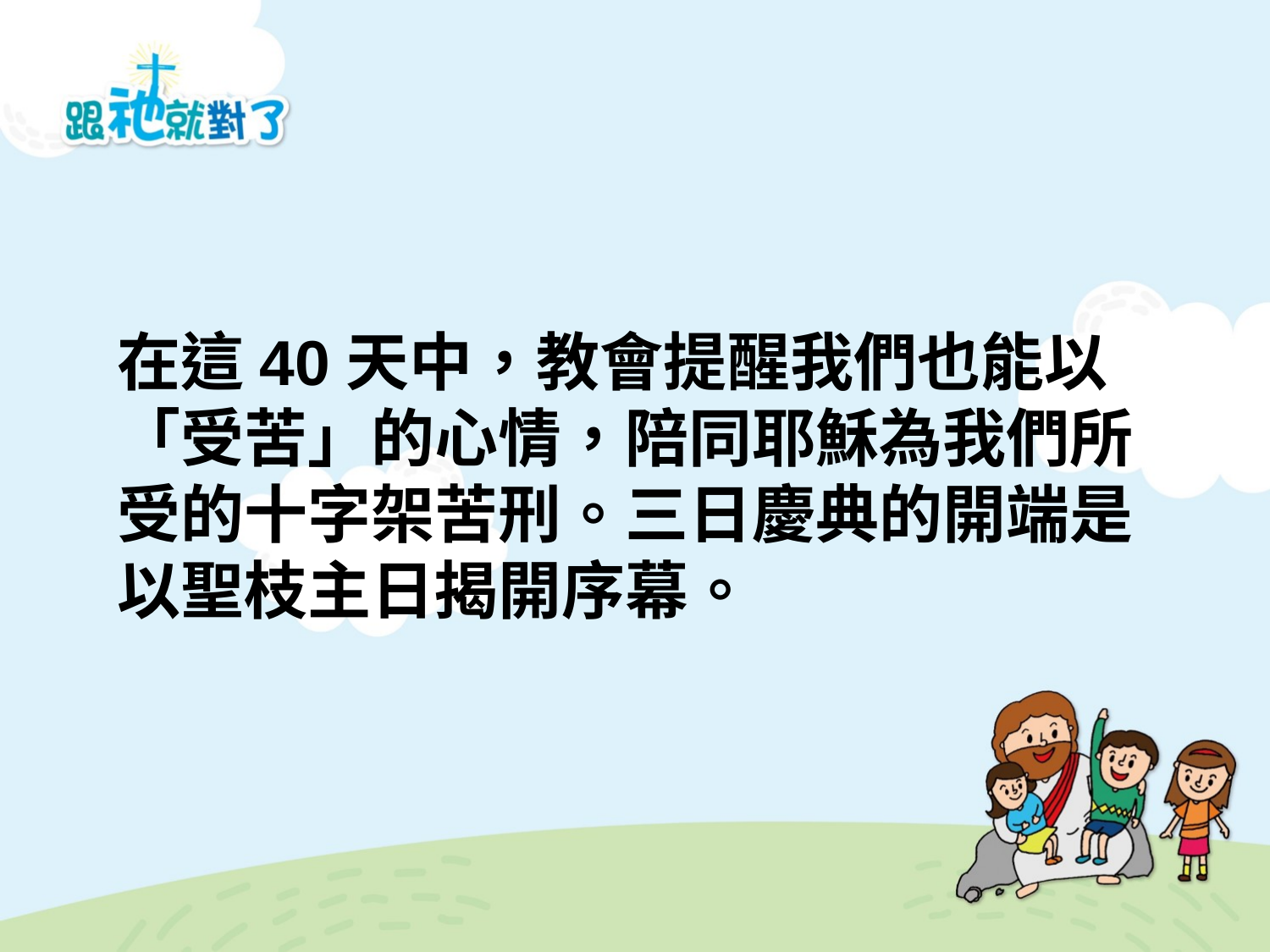

在這40天中，教會提醒我們也能以「受苦」的心情，陪同耶穌為我們所受的十字架苦刑。三日慶典的開端是以聖枝主日揭開序幕。